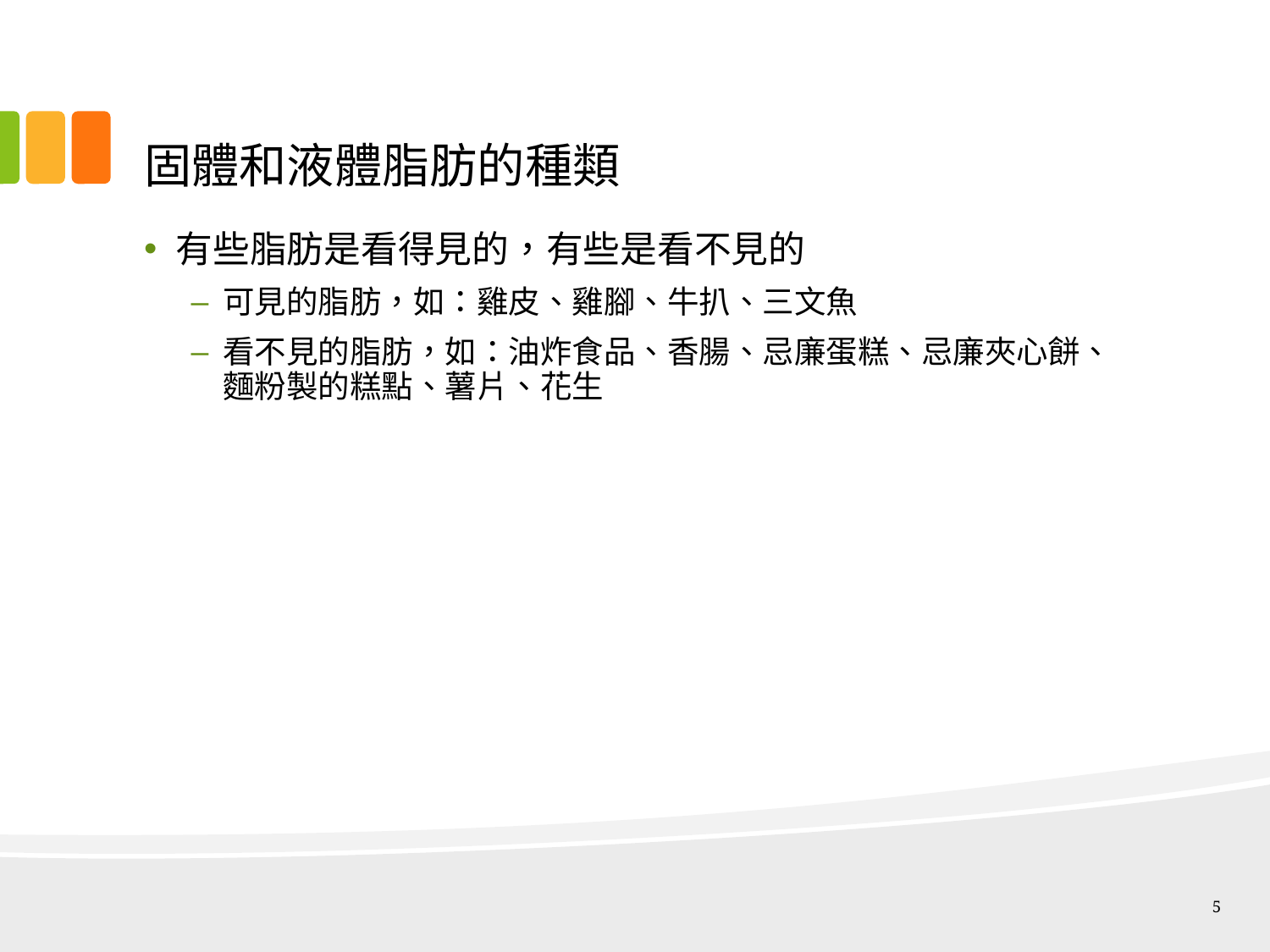

# 固體和液體脂肪的種類
有些脂肪是看得見的，有些是看不見的
可見的脂肪，如：雞皮、雞腳、牛扒、三文魚
看不見的脂肪，如：油炸食品、香腸、忌廉蛋糕、忌廉夾心餅、麵粉製的糕點、薯片、花生
5